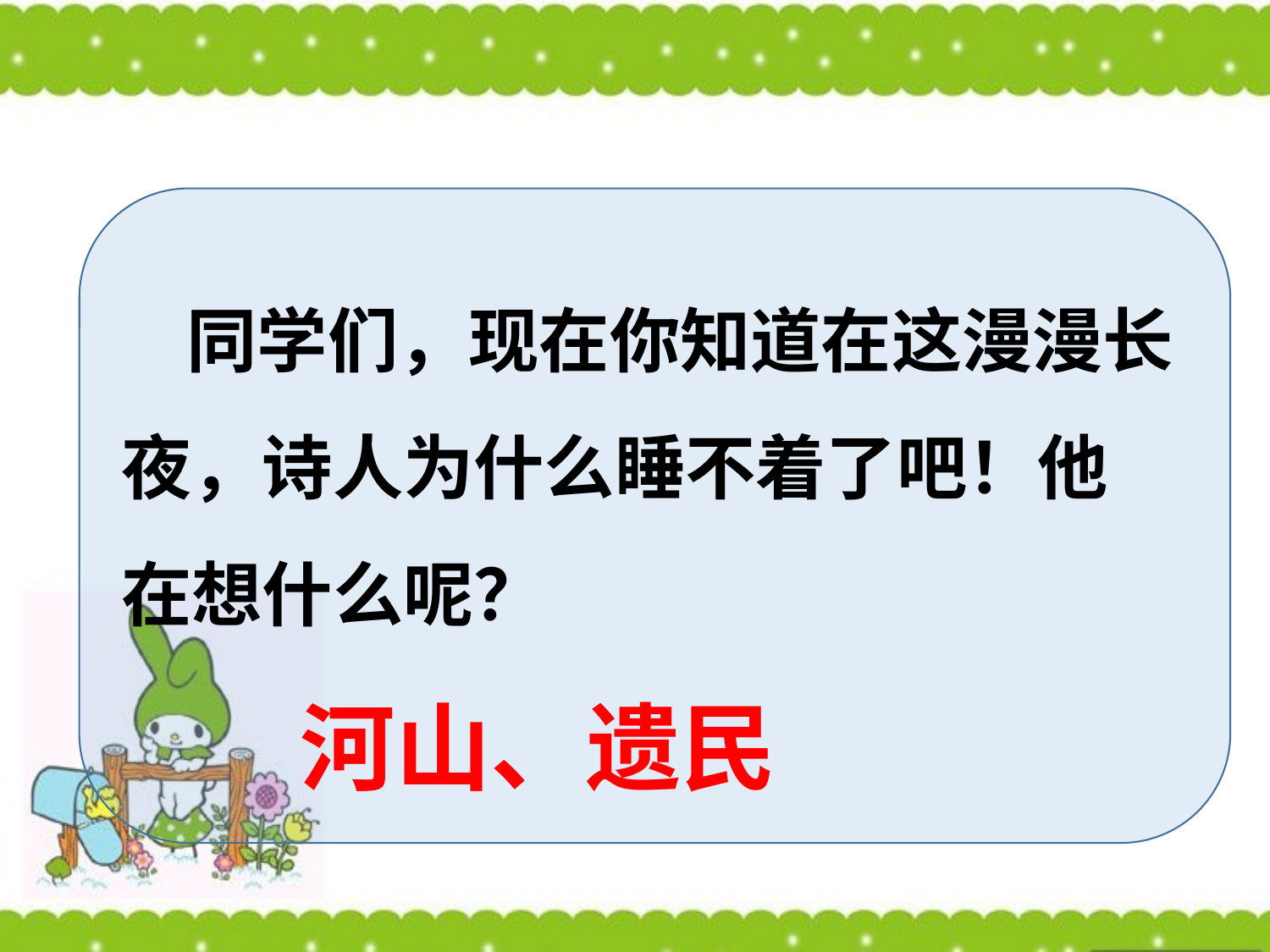

同学们，现在你知道在这漫漫长夜，诗人为什么睡不着了吧！他在想什么呢？
河山、遗民